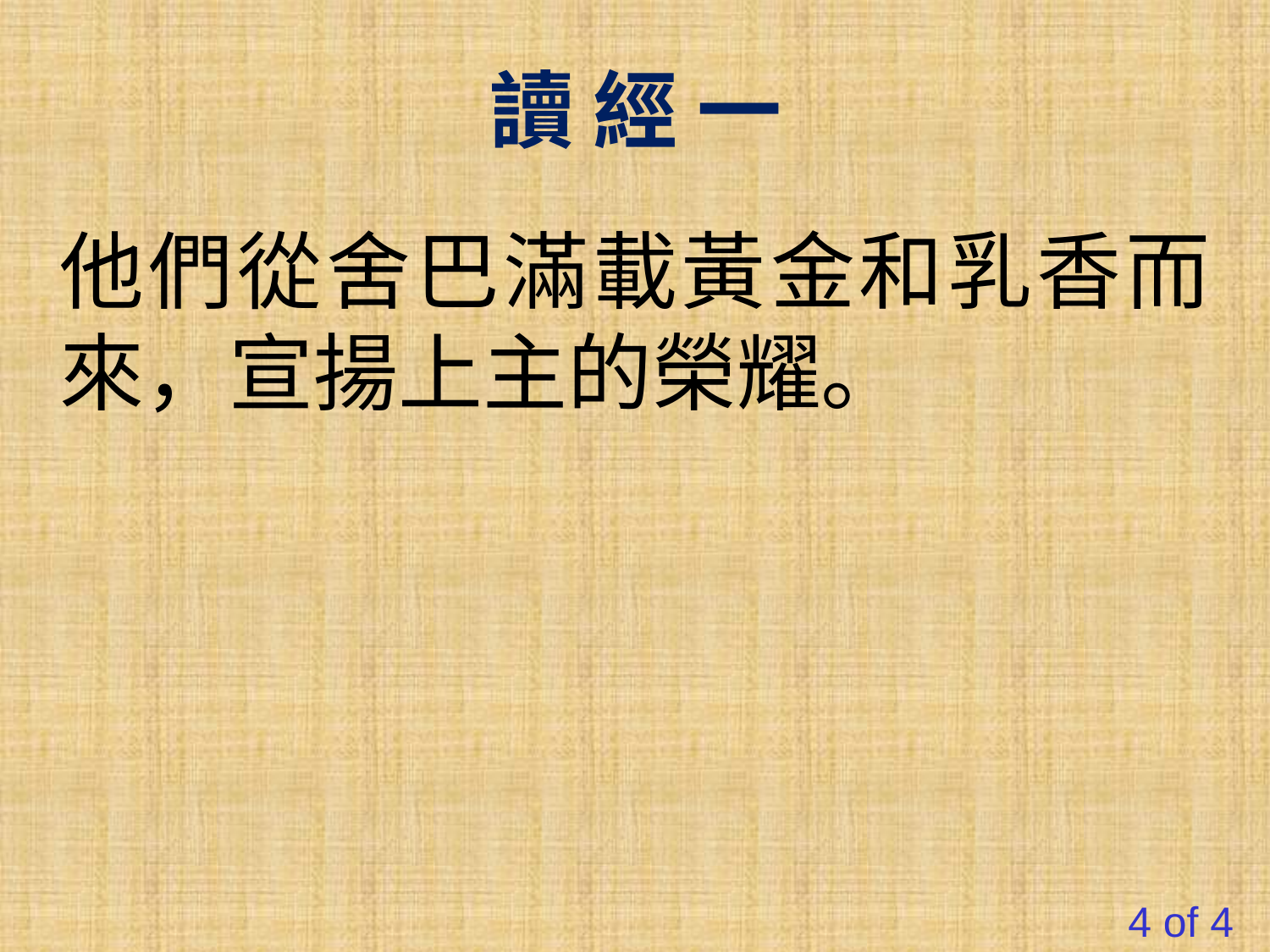

讀 經 一

他們從舍巴滿載黃金和乳香而來，宣揚上主的榮耀。
#
4 of 4